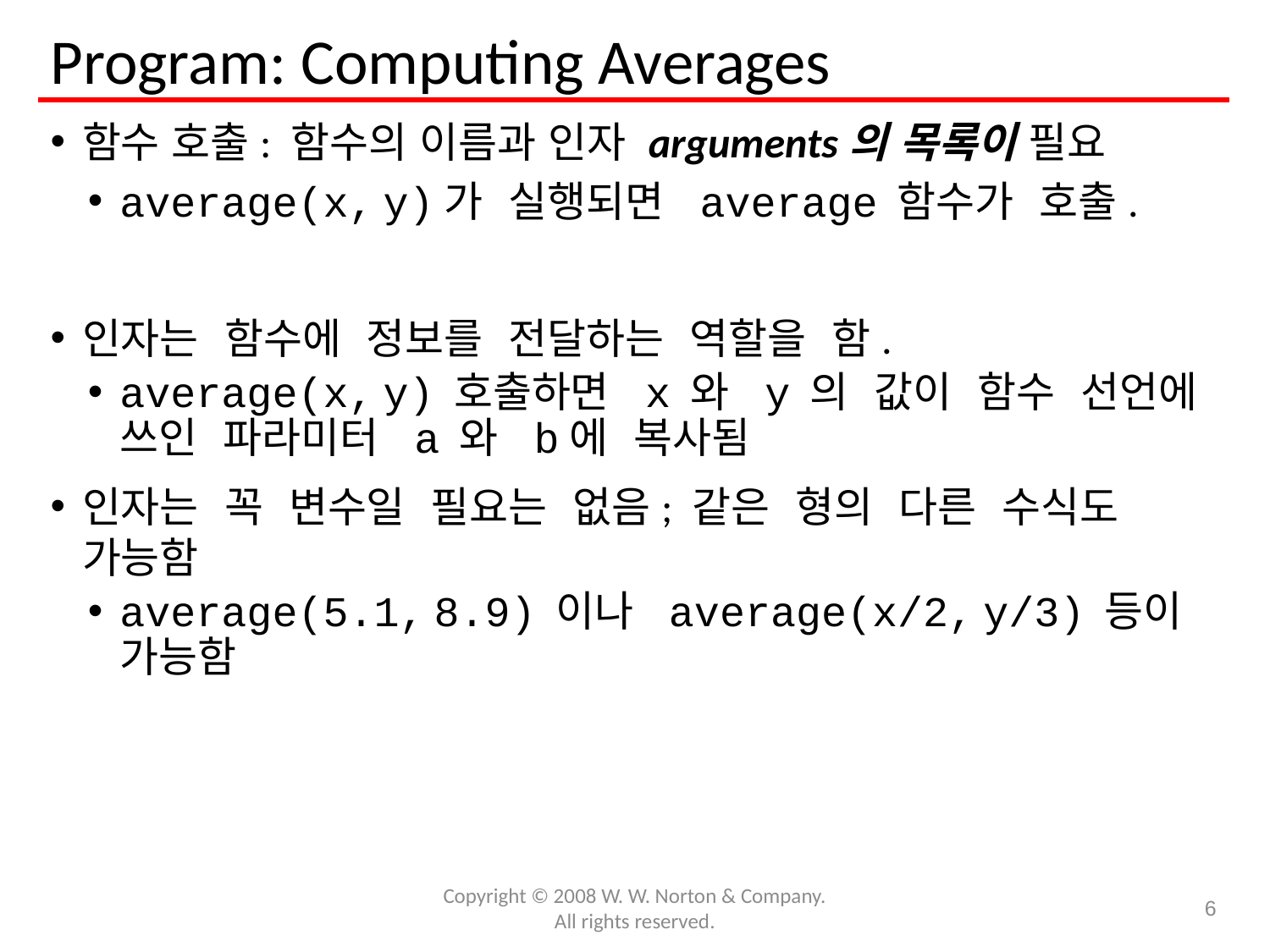

# Program: Computing Averages
함수 호출: 함수의 이름과 인자 arguments의 목록이 필요
average(x, y)가 실행되면 average 함수가 호출.

인자는 함수에 정보를 전달하는 역할을 함.
average(x, y) 호출하면 x 와 y 의 값이 함수 선언에 쓰인 파라미터 a 와 b에 복사됨
인자는 꼭 변수일 필요는 없음; 같은 형의 다른 수식도 가능함
average(5.1, 8.9) 이나 average(x/2, y/3) 등이 가능함
Copyright © 2008 W. W. Norton & Company.
All rights reserved.
6